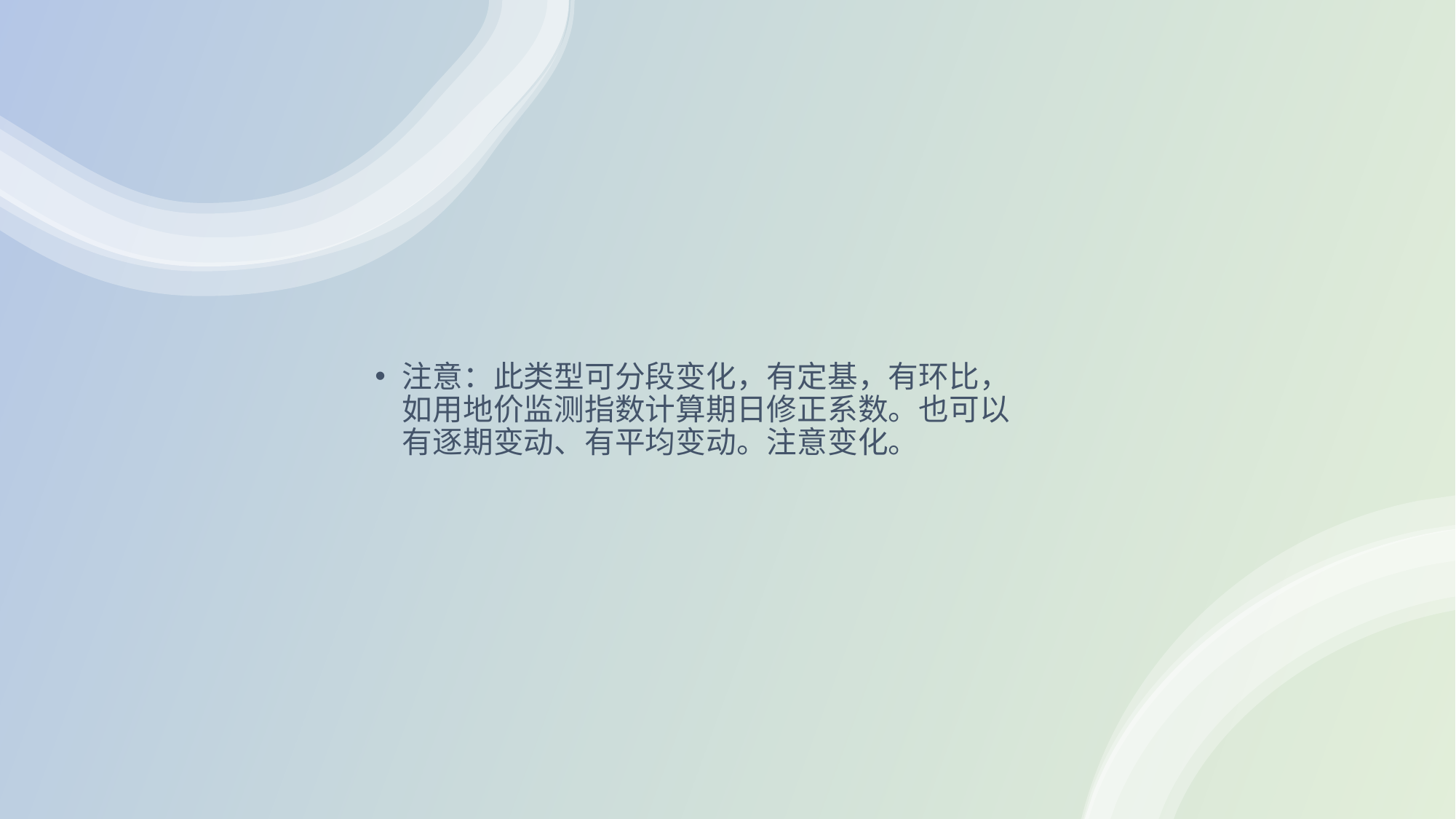

注意：此类型可分段变化，有定基，有环比，如用地价监测指数计算期日修正系数。也可以有逐期变动、有平均变动。注意变化。